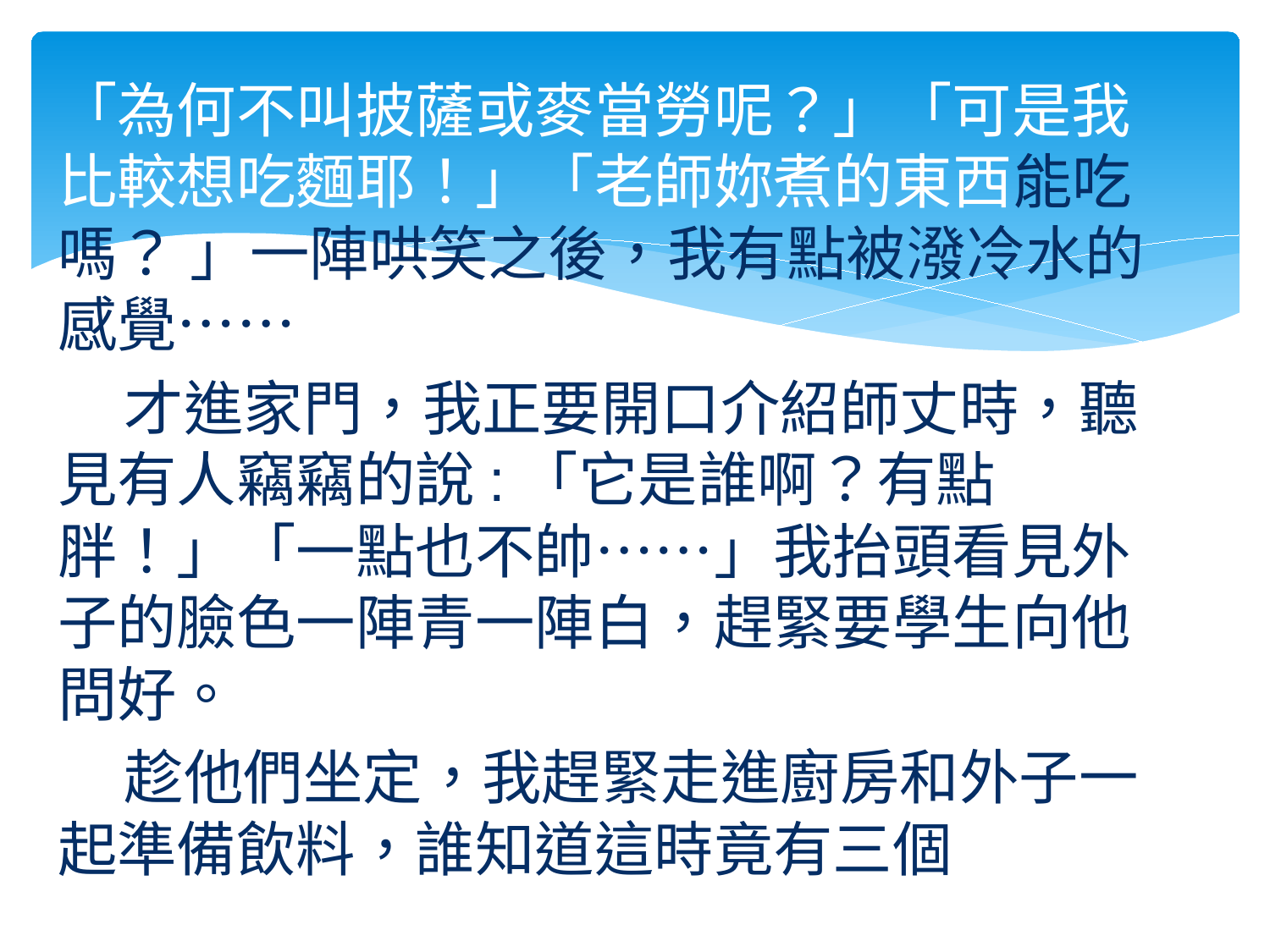

「為何不叫披薩或麥當勞呢？」「可是我比較想吃麵耶！」「老師妳煮的東西能吃嗎？ 」一陣哄笑之後，我有點被潑冷水的感覺……
    才進家門，我正要開口介紹師丈時，聽見有人竊竊的說:「它是誰啊？有點胖！」「一點也不帥……」我抬頭看見外子的臉色一陣青一陣白，趕緊要學生向他問好。
    趁他們坐定，我趕緊走進廚房和外子一起準備飲料，誰知道這時竟有三個